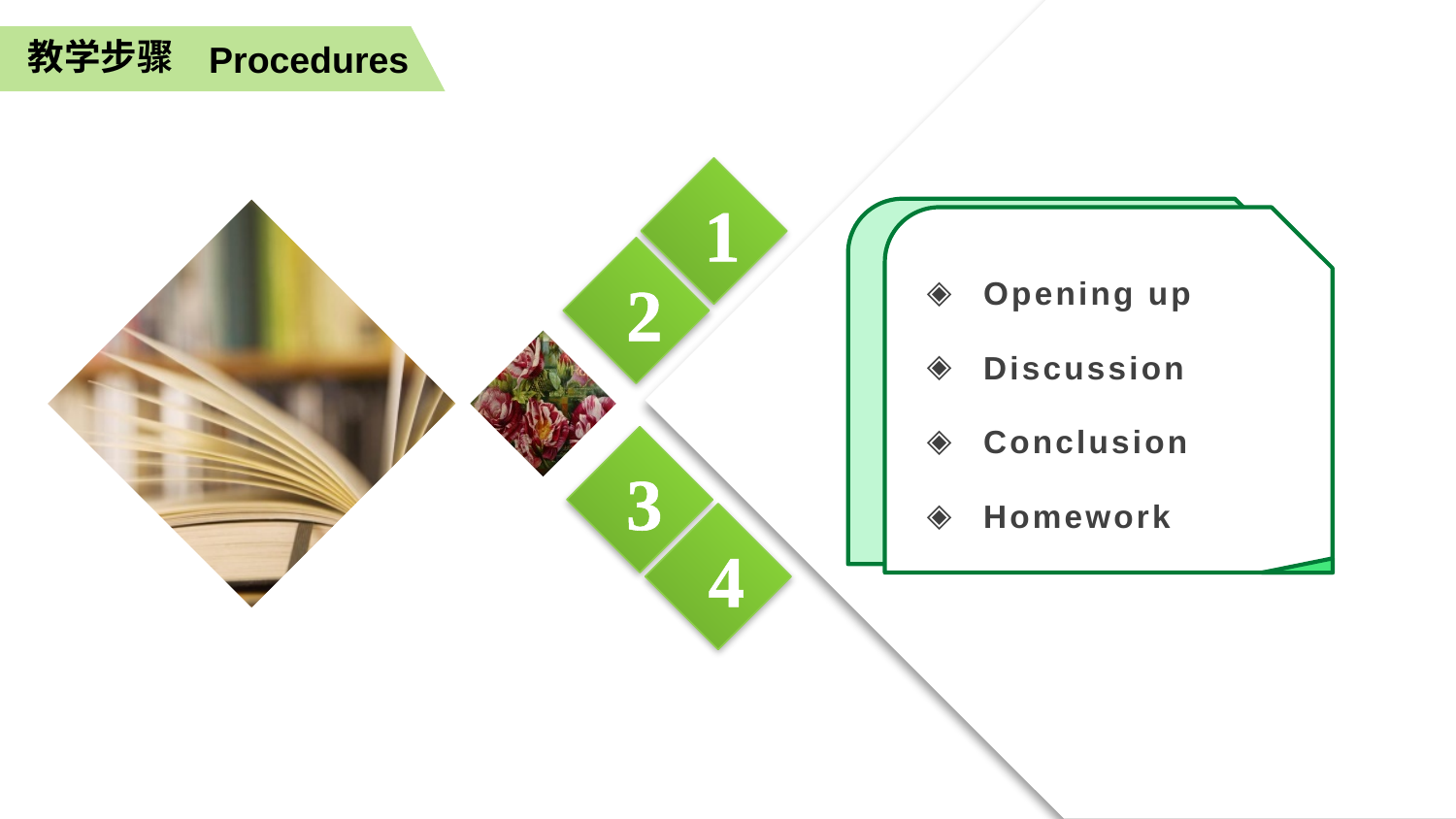

教学步骤

Procedures

1

2

Opening up
Discussion
Conclusion
Homework

3

4